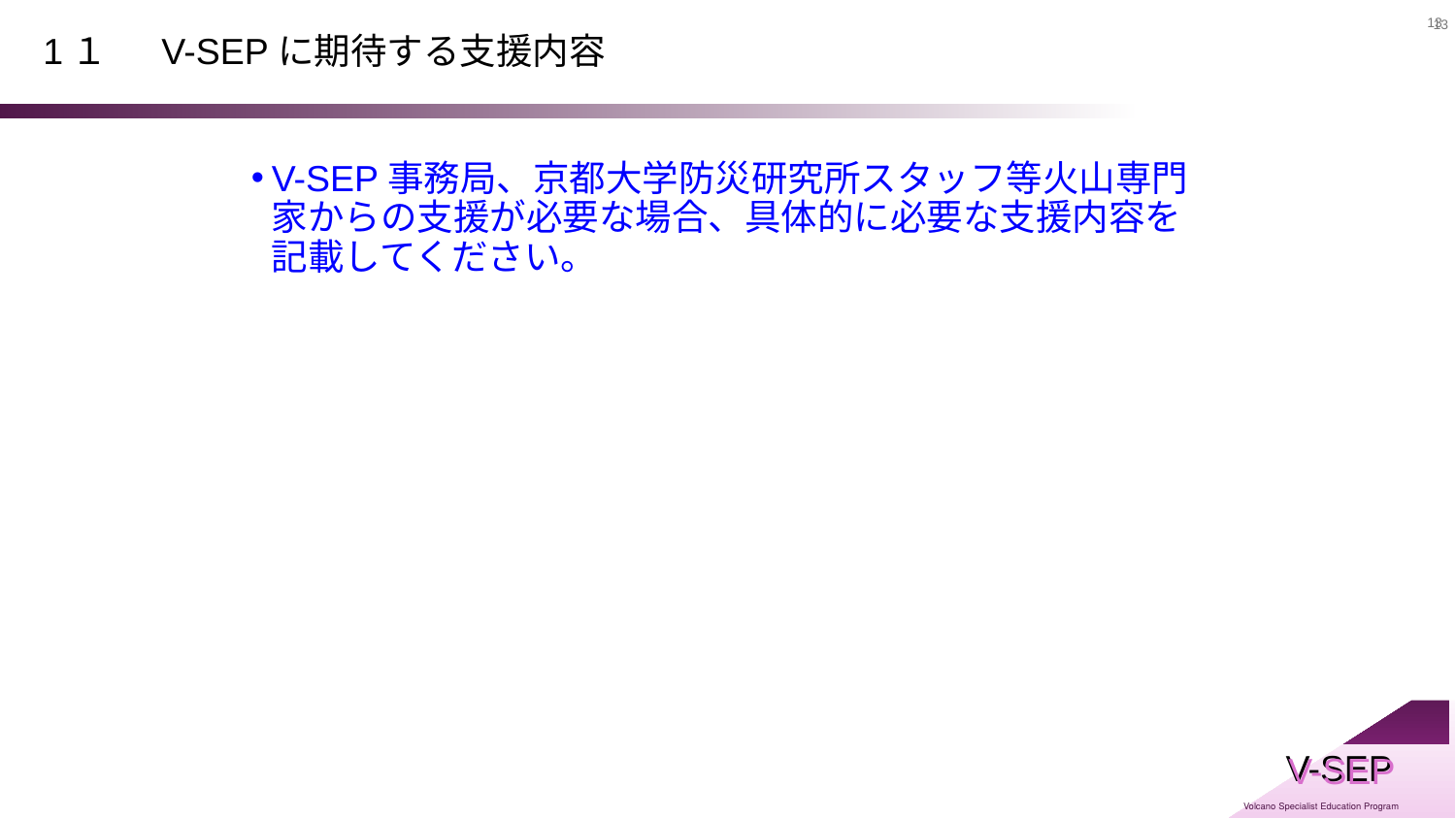

13
# 1１　 V-SEPに期待する支援内容
V-SEP事務局、京都大学防災研究所スタッフ等火山専門家からの支援が必要な場合、具体的に必要な支援内容を記載してください。